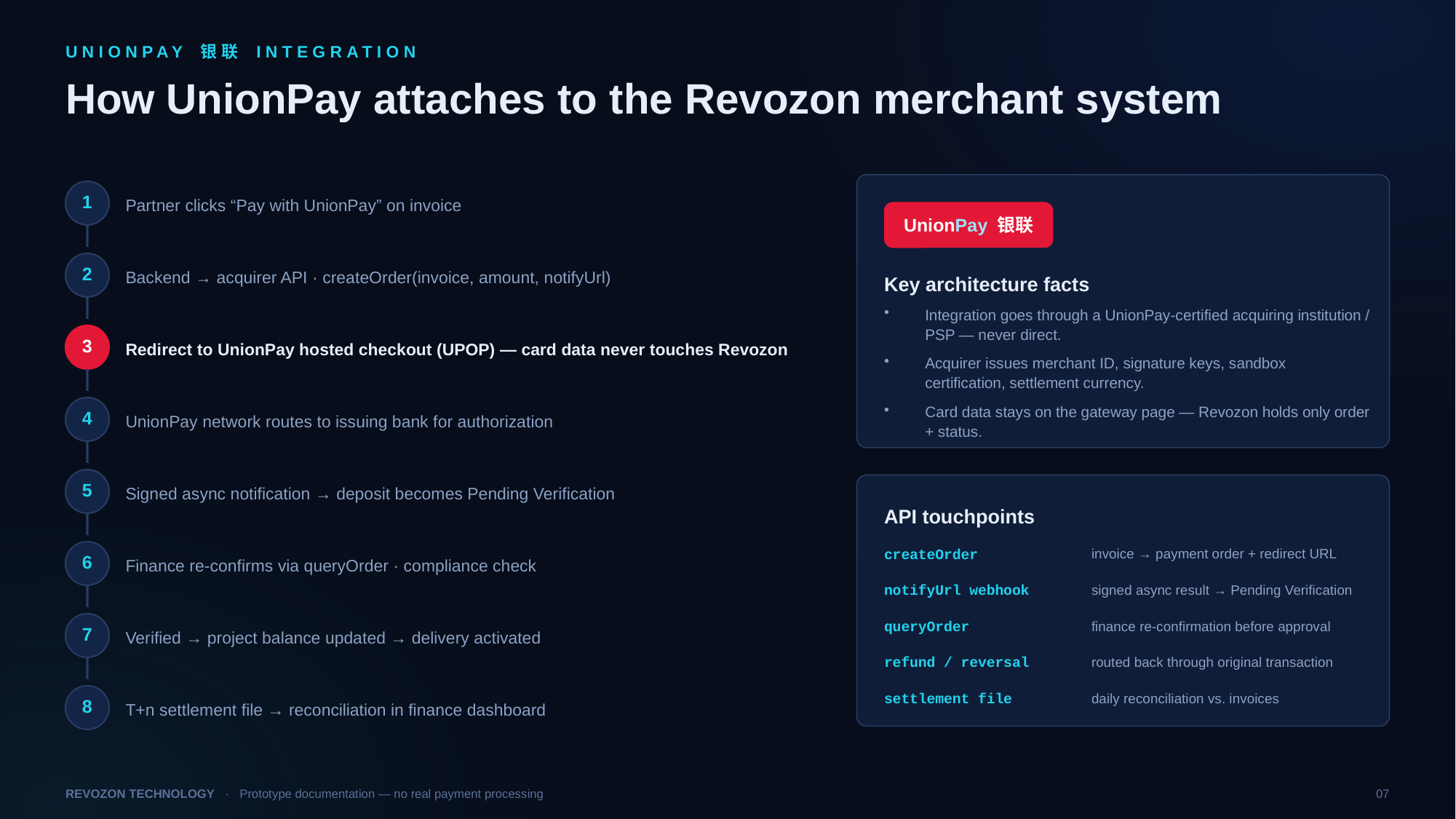

UNIONPAY 银联 INTEGRATION
How UnionPay attaches to the Revozon merchant system
Partner clicks “Pay with UnionPay” on invoice

1

UnionPay 银联

Backend → acquirer API · createOrder(invoice, amount, notifyUrl)
2

Key architecture facts

Integration goes through a UnionPay-certified acquiring institution / PSP — never direct.
Acquirer issues merchant ID, signature keys, sandbox certification, settlement currency.
Card data stays on the gateway page — Revozon holds only order + status.
Redirect to UnionPay hosted checkout (UPOP) — card data never touches Revozon
3

UnionPay network routes to issuing bank for authorization
4

Signed async notification → deposit becomes Pending Verification
5

API touchpoints

Finance re-confirms via queryOrder · compliance check
createOrder
invoice → payment order + redirect URL
6

notifyUrl webhook
signed async result → Pending Verification

Verified → project balance updated → delivery activated
queryOrder
finance re-confirmation before approval
7

refund / reversal
routed back through original transaction

T+n settlement file → reconciliation in finance dashboard
settlement file
daily reconciliation vs. invoices
8

REVOZON TECHNOLOGY   ·   Prototype documentation — no real payment processing
07